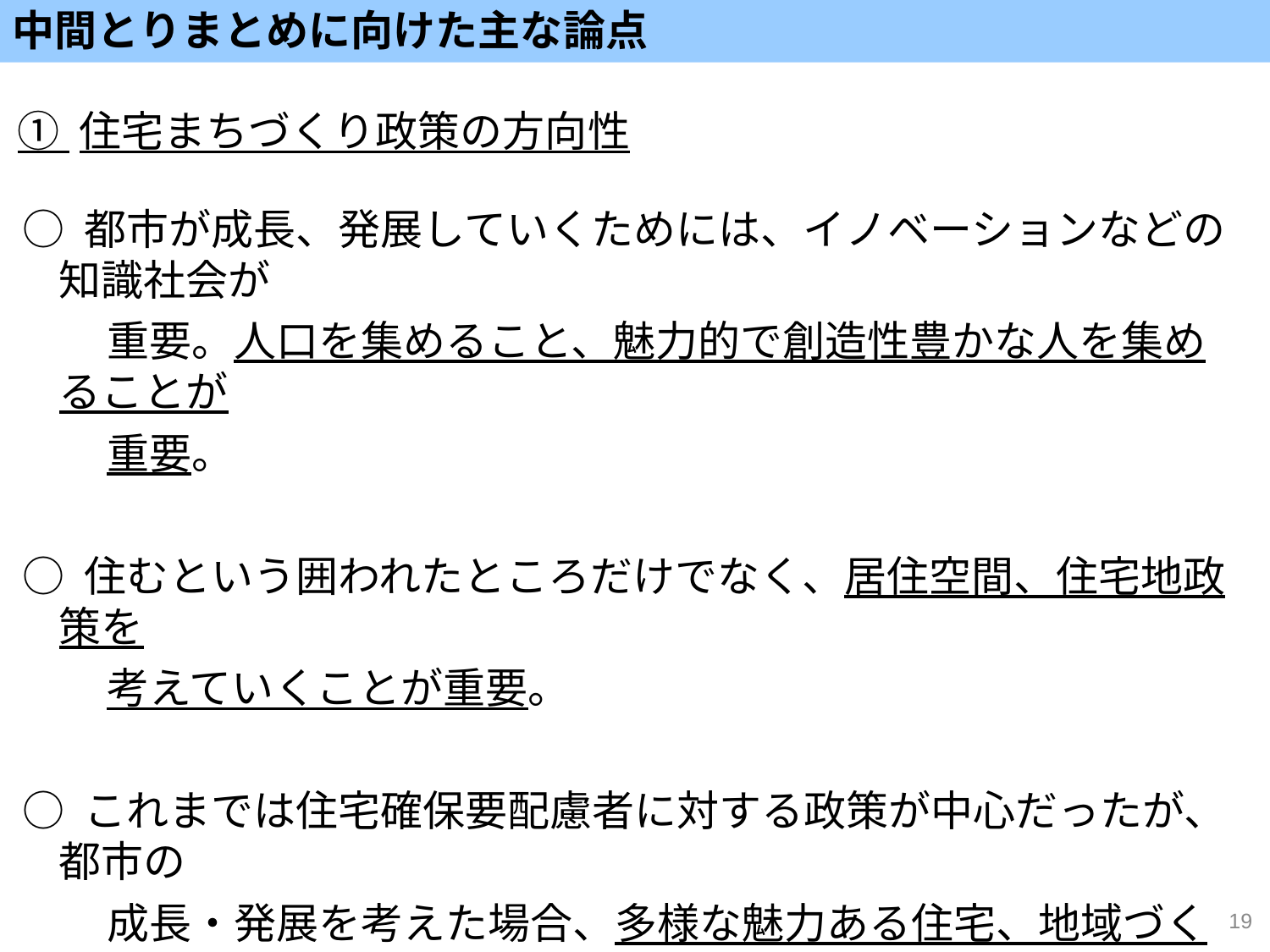

中間とりまとめに向けた主な論点
① 住宅まちづくり政策の方向性
○ 都市が成長、発展していくためには、イノベーションなどの知識社会が
　　重要。人口を集めること、魅力的で創造性豊かな人を集めることが
　　重要。

○ 住むという囲われたところだけでなく、居住空間、住宅地政策を
　　考えていくことが重要。

○ これまでは住宅確保要配慮者に対する政策が中心だったが、都市の
　　成長・発展を考えた場合、多様な魅力ある住宅、地域づくりが重要。

○ よくある計画、ビジョンは「住民参画」という項がある。位置づけが必要。
など
19